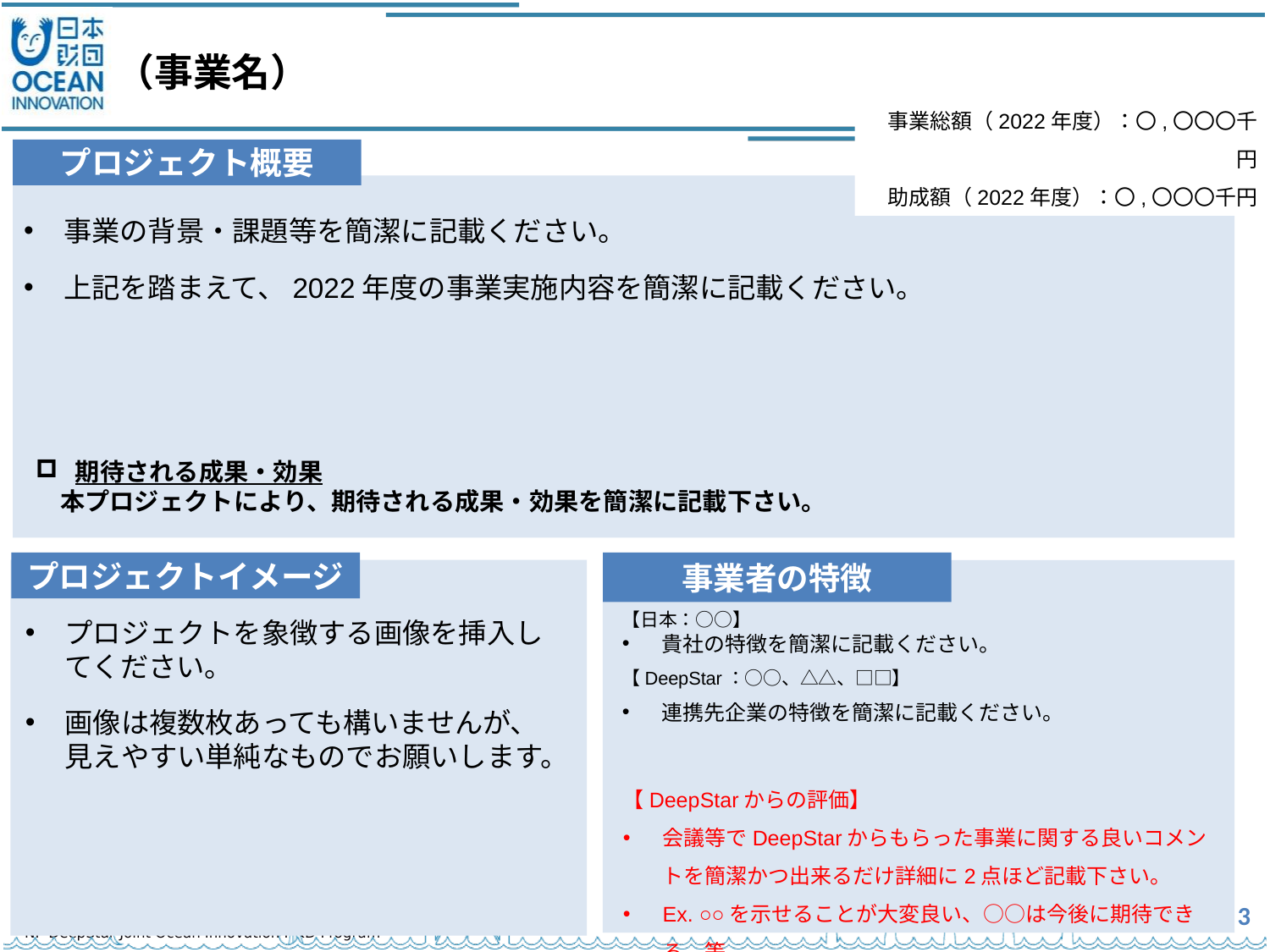

（事業名）
事業総額（2022年度）：〇,〇〇〇千円
助成額（2022年度）：〇,〇〇〇千円
プロジェクト概要

事業の背景・課題等を簡潔に記載ください。

上記を踏まえて、2022年度の事業実施内容を簡潔に記載ください。

期待される成果・効果
　本プロジェクトにより、期待される成果・効果を簡潔に記載下さい。
プロジェクトイメージ
事業者の特徴

【日本：○○】
貴社の特徴を簡潔に記載ください。
【DeepStar：○○、△△、□□】
連携先企業の特徴を簡潔に記載ください。
プロジェクトを象徴する画像を挿入してください。

画像は複数枚あっても構いませんが、見えやすい単純なものでお願いします。
【DeepStarからの評価】
会議等でDeepStarからもらった事業に関する良いコメントを簡潔かつ出来るだけ詳細に2点ほど記載下さい。
Ex. ○○を示せることが大変良い、○○は今後に期待できる、等。